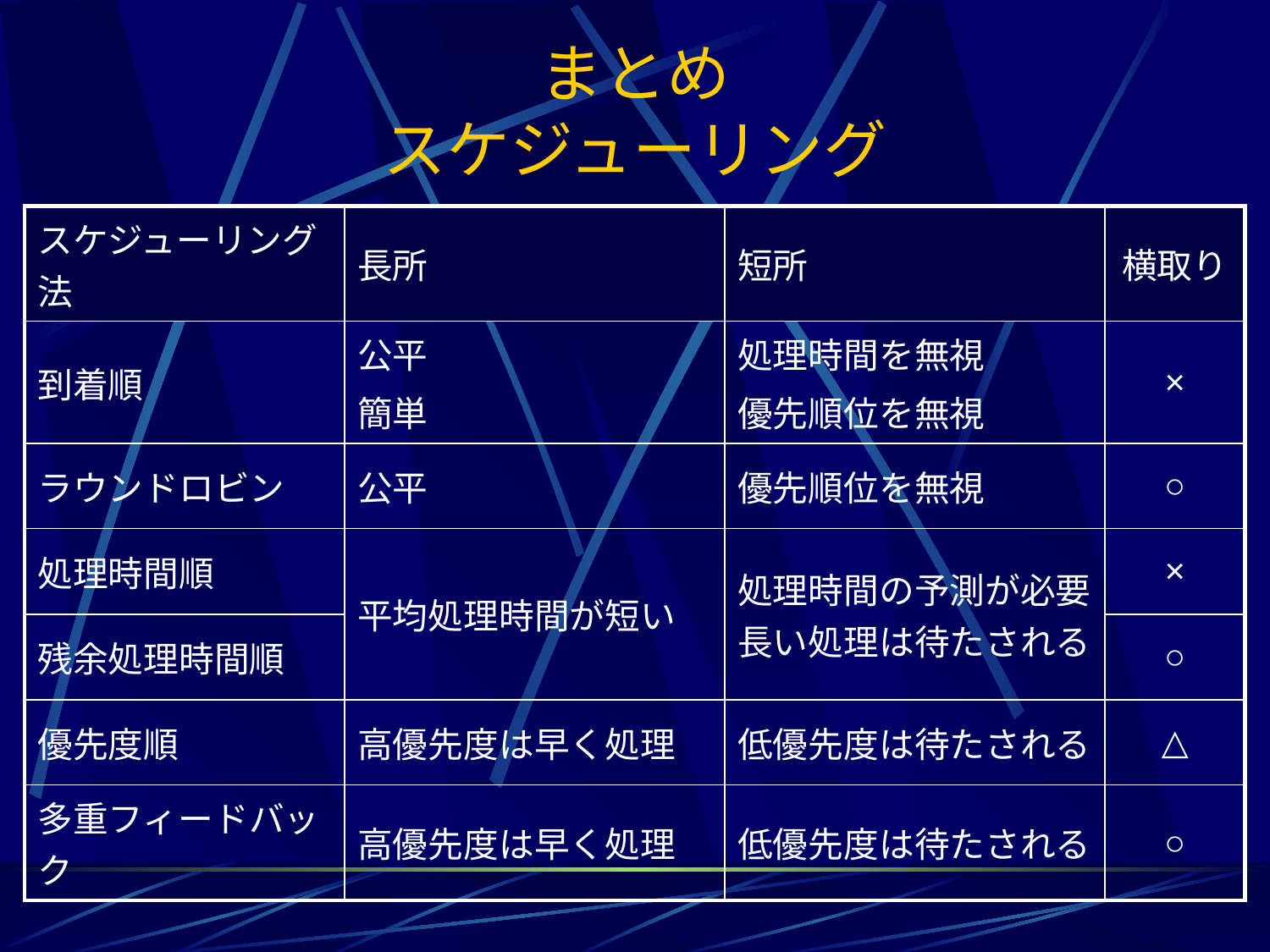

# まとめ スケジューリング
| スケジューリング法 | 長所 | 短所 | 横取り |
| --- | --- | --- | --- |
| 到着順 | 公平 簡単 | 処理時間を無視 優先順位を無視 | × |
| ラウンドロビン | 公平 | 優先順位を無視 | ○ |
| 処理時間順 | 平均処理時間が短い | 処理時間の予測が必要長い処理は待たされる | × |
| 残余処理時間順 |  |  | ○ |
| 優先度順 | 高優先度は早く処理 | 低優先度は待たされる | △ |
| 多重フィードバック | 高優先度は早く処理 | 低優先度は待たされる | ○ |